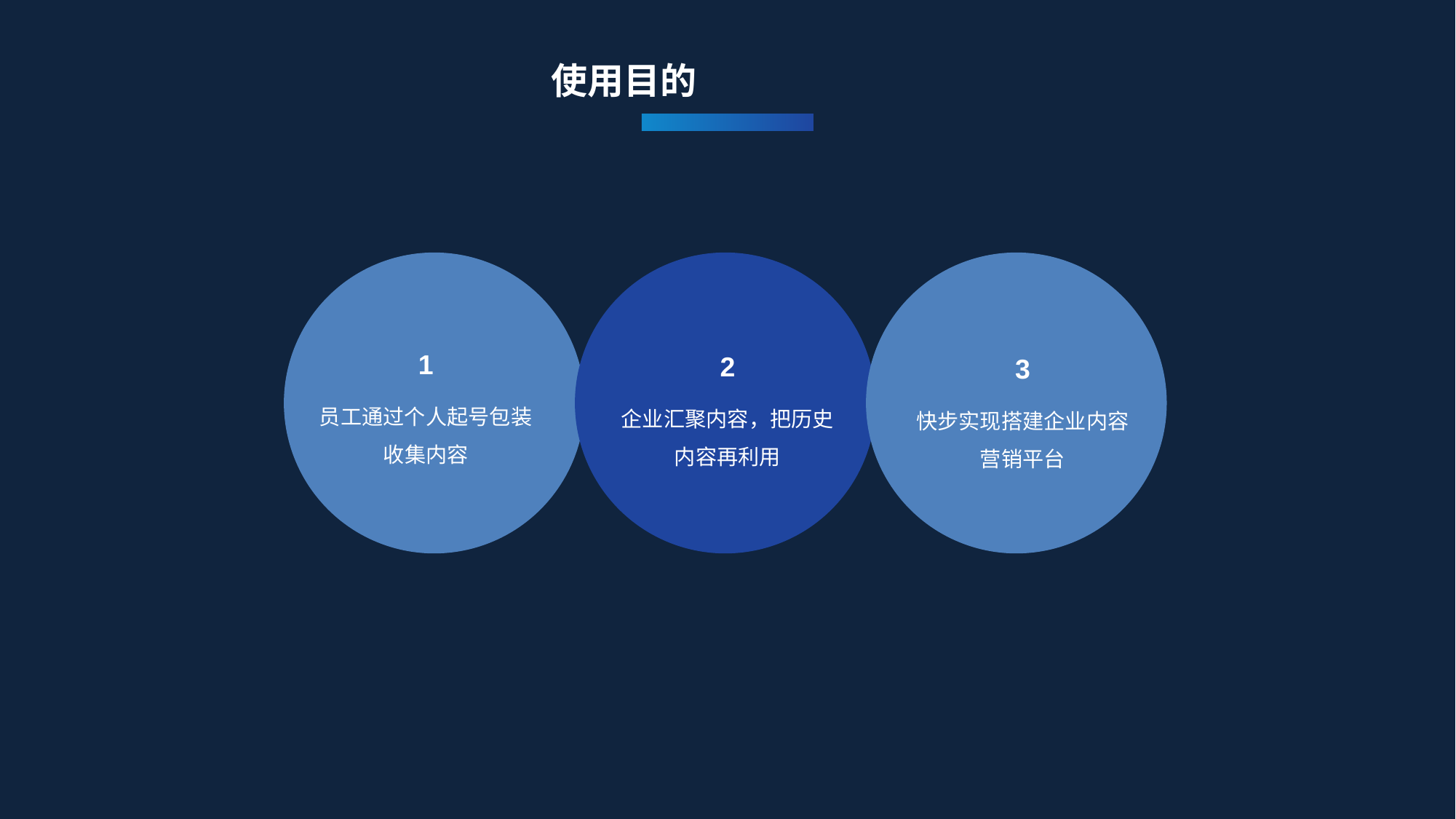

使用目的

1
员工通过个人起号包装收集内容
2
企业汇聚内容，把历史内容再利用
3
快步实现搭建企业内容营销平台